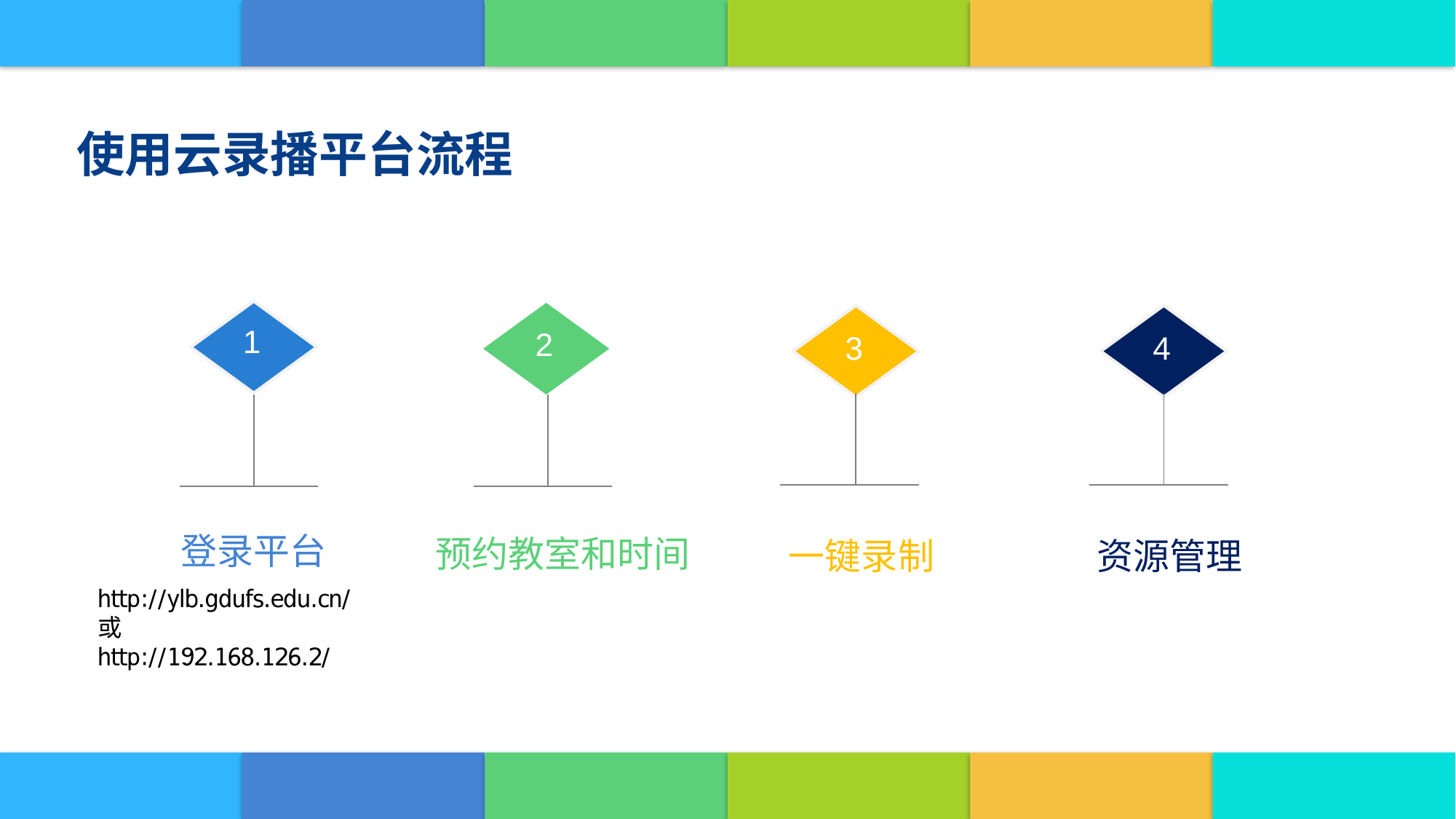

使用云录播平台流程

1
2
3
4
登录平台
预约教室和时间
一键录制
资源管理
http://ylb.gdufs.edu.cn/
或
http://192.168.126.2/